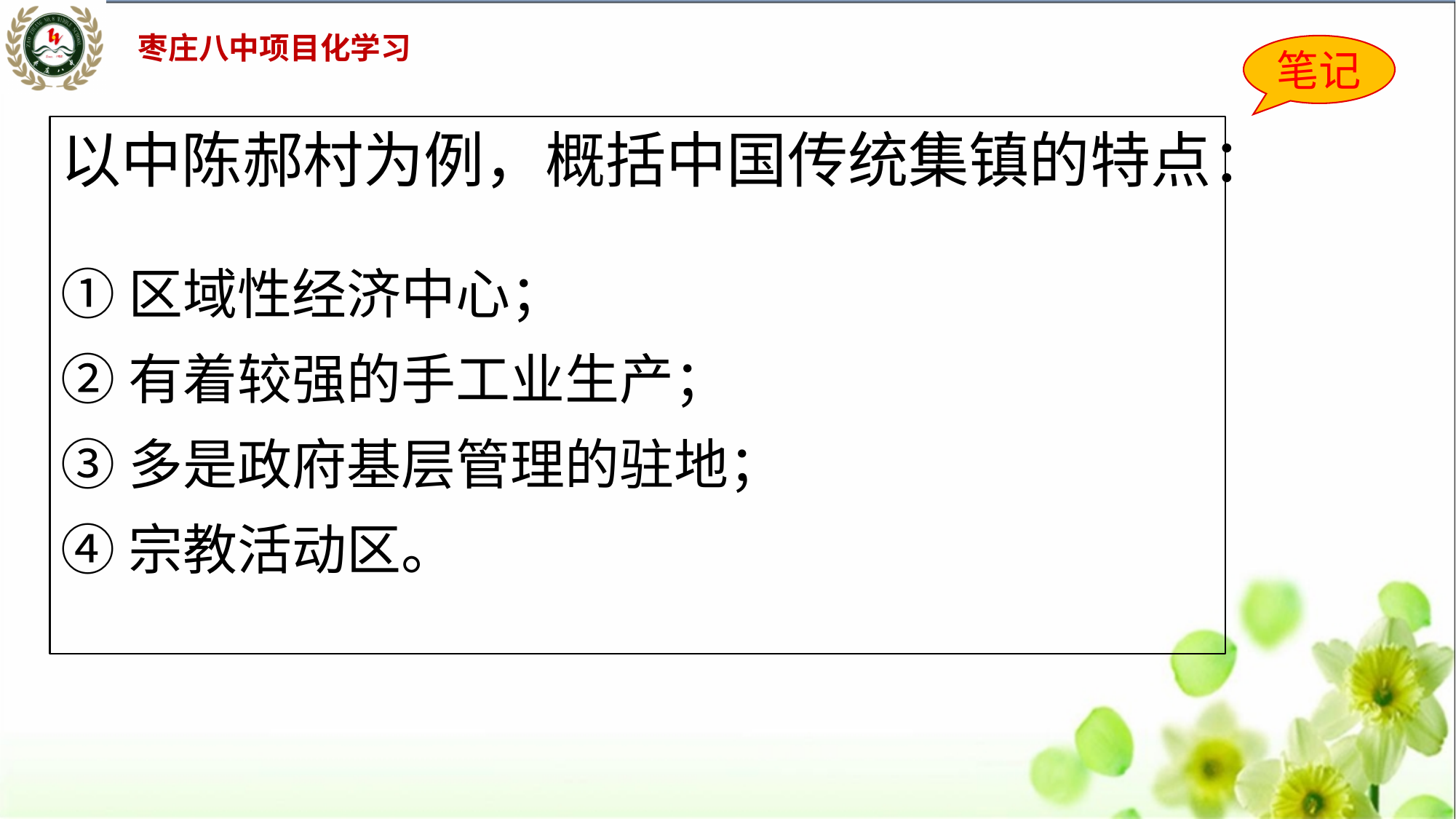

笔记
以中陈郝村为例，概括中国传统集镇的特点：

①区域性经济中心；
②有着较强的手工业生产；
③多是政府基层管理的驻地；
④宗教活动区。